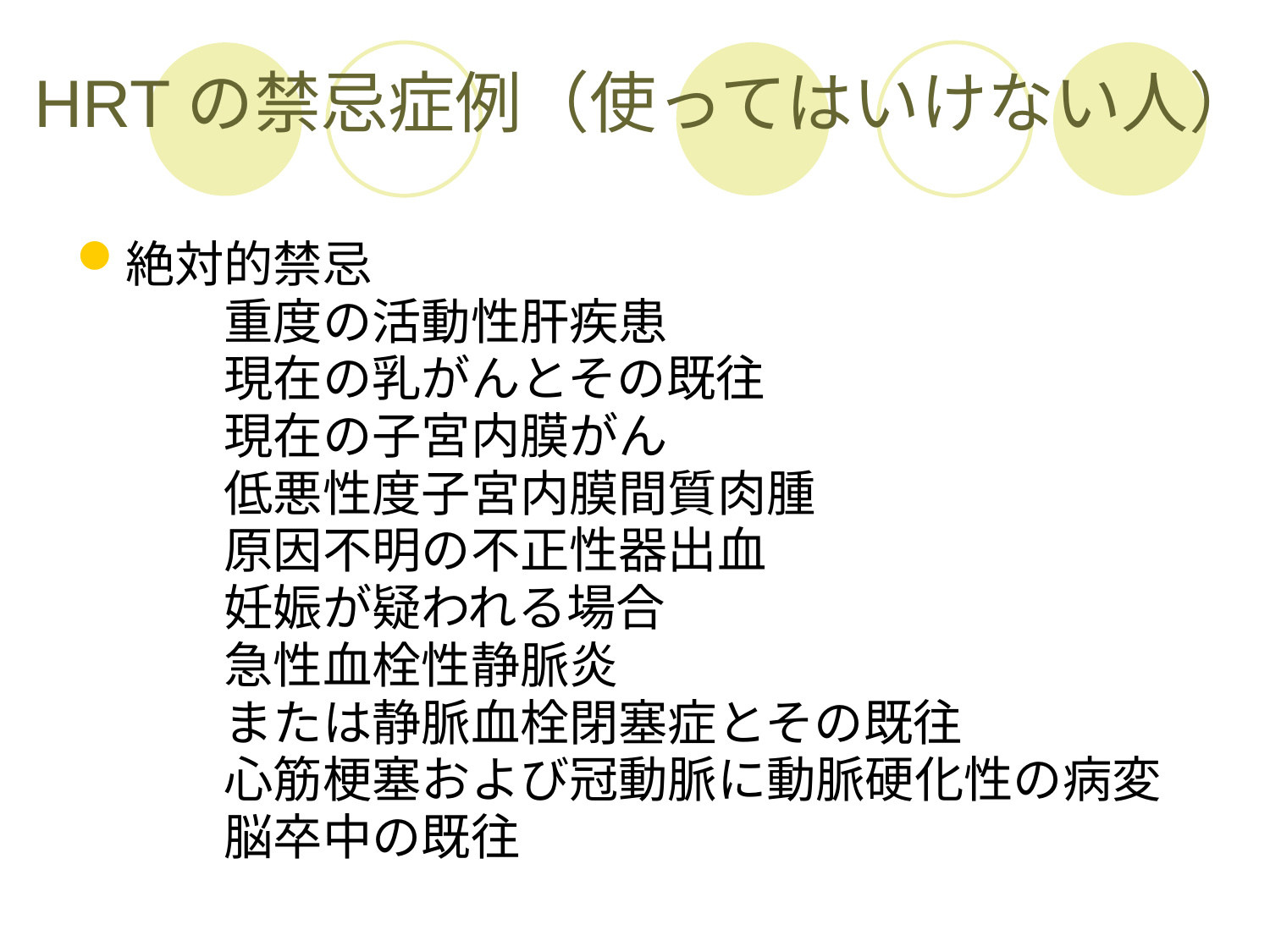

# HRTの禁忌症例（使ってはいけない人）
絶対的禁忌
　　　重度の活動性肝疾患
　　　現在の乳がんとその既往
　　　現在の子宮内膜がん
　　　低悪性度子宮内膜間質肉腫
　　　原因不明の不正性器出血
　　　妊娠が疑われる場合
　　　急性血栓性静脈炎
　　　または静脈血栓閉塞症とその既往
　　　心筋梗塞および冠動脈に動脈硬化性の病変
　　　脳卒中の既往